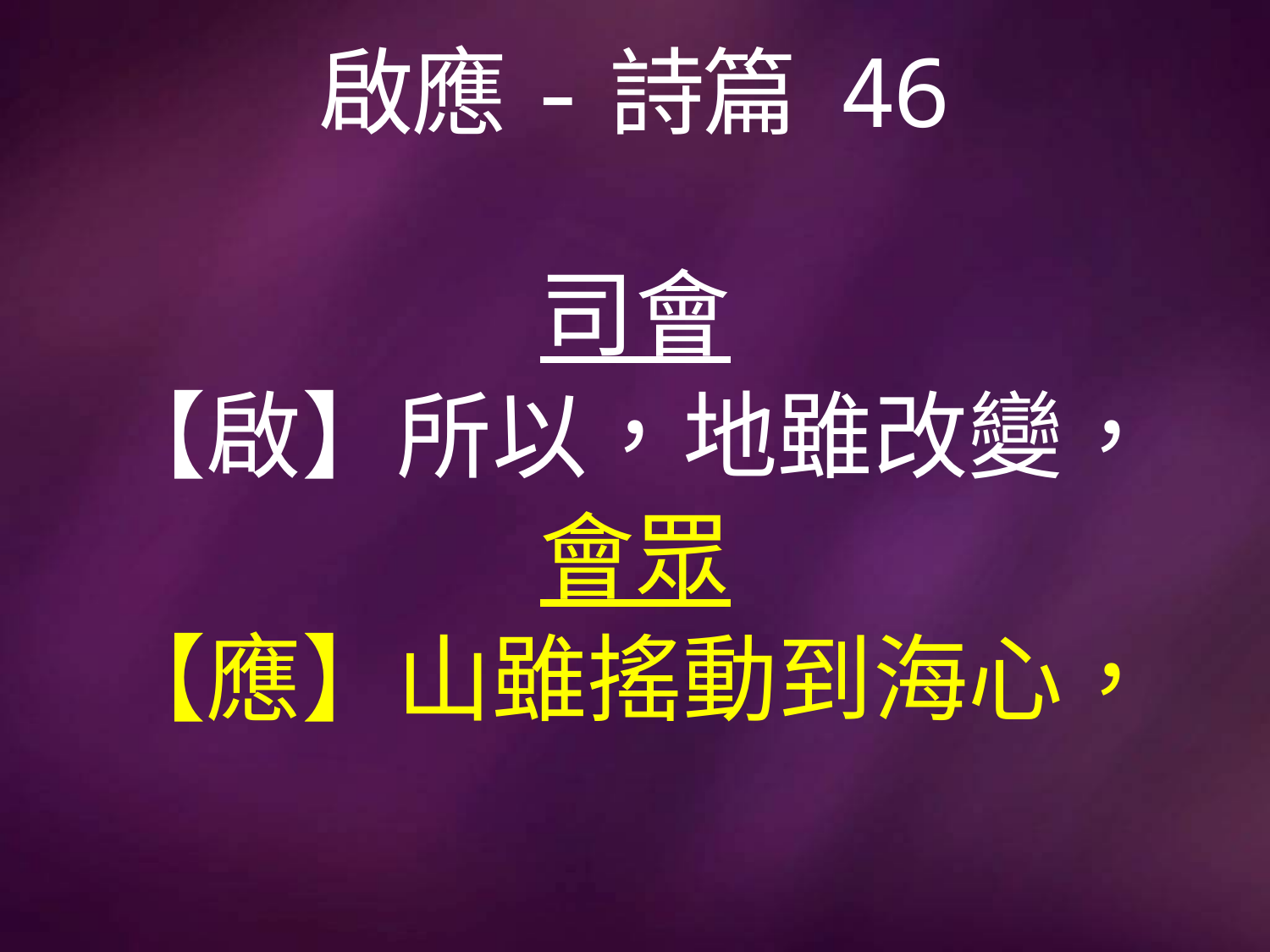

# 啟應-詩篇 46
司會
【啟】所以，地雖改變，
會眾
【應】山雖搖動到海心，